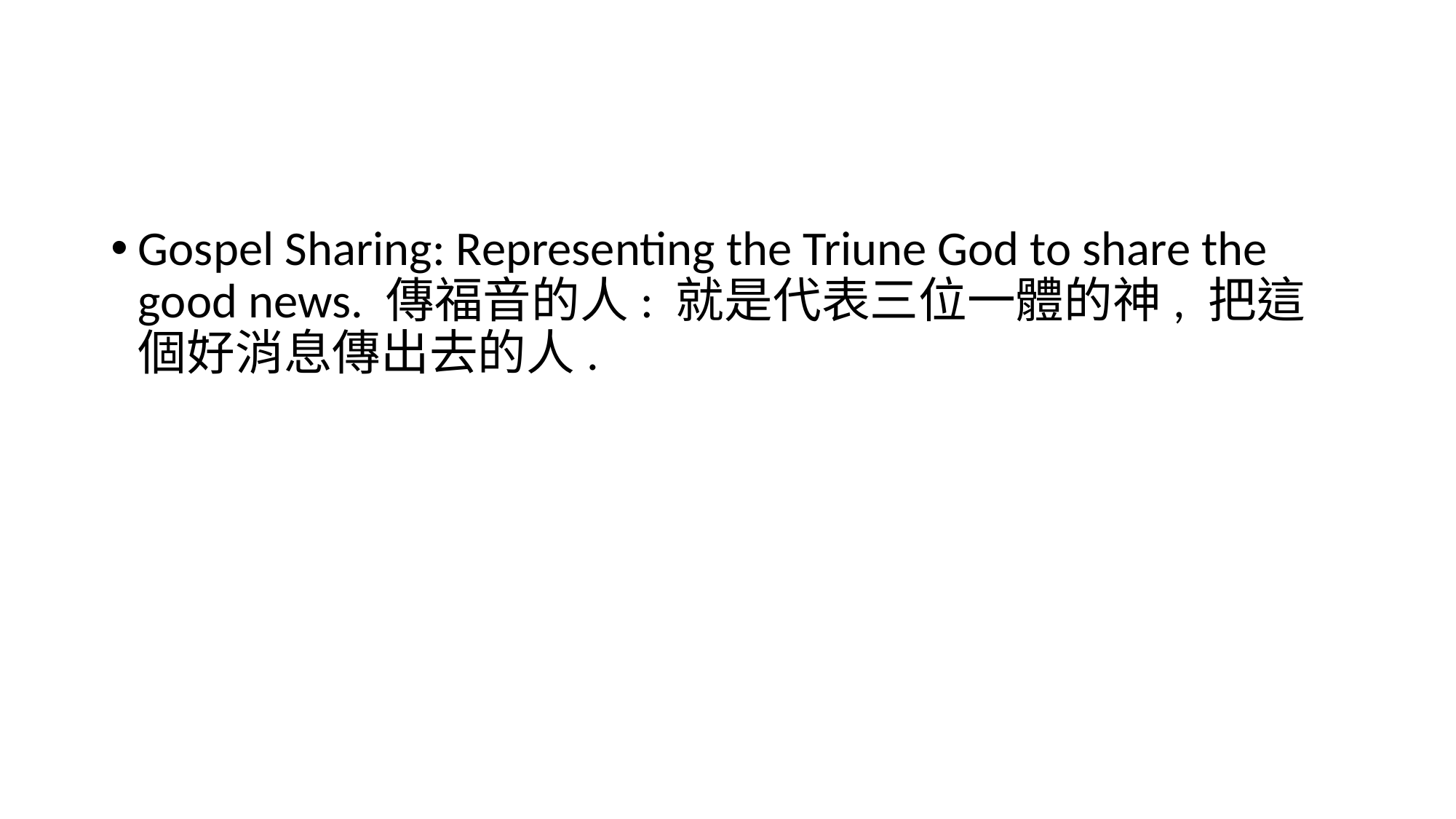

#
Gospel Sharing: Representing the Triune God to share the good news. 傳福音的人: 就是代表三位一體的神, 把這個好消息傳出去的人.